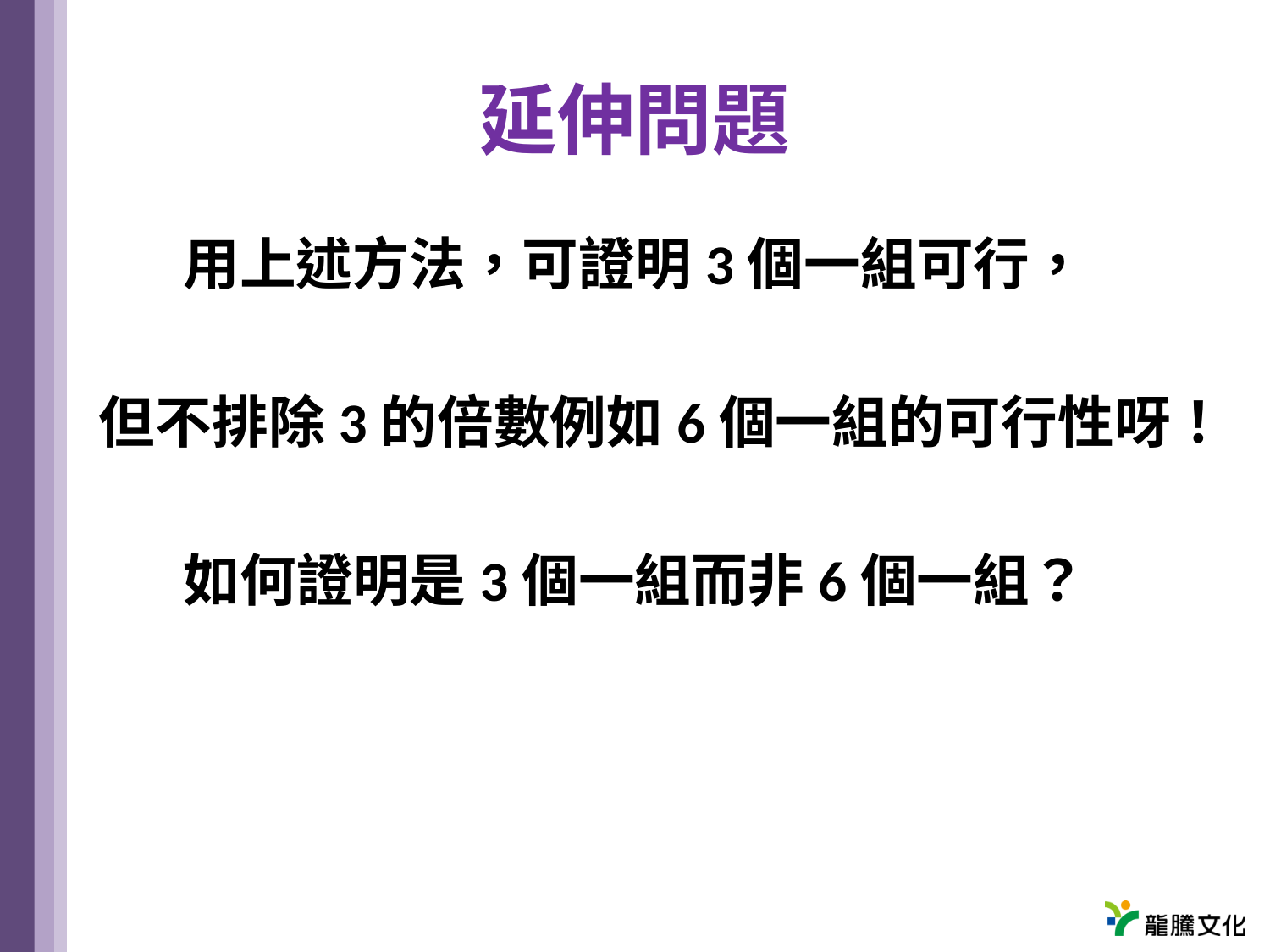

# 延伸問題
用上述方法，可證明3個一組可行，

但不排除3的倍數例如6個一組的可行性呀！

如何證明是3個一組而非6個一組？